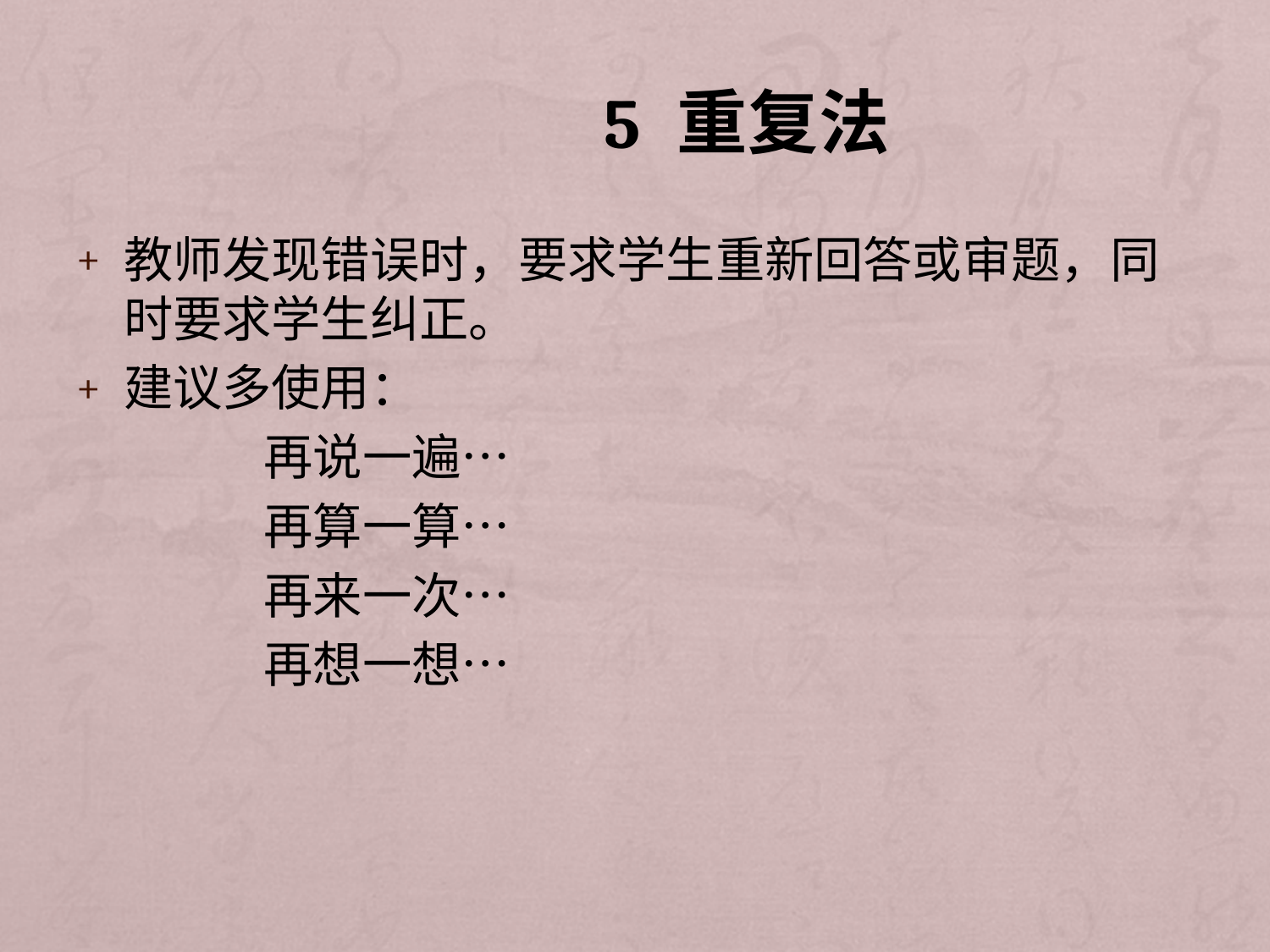

# 5 重复法
教师发现错误时，要求学生重新回答或审题，同时要求学生纠正。
建议多使用：
                再说一遍…
                再算一算…
                再来一次…
                再想一想…